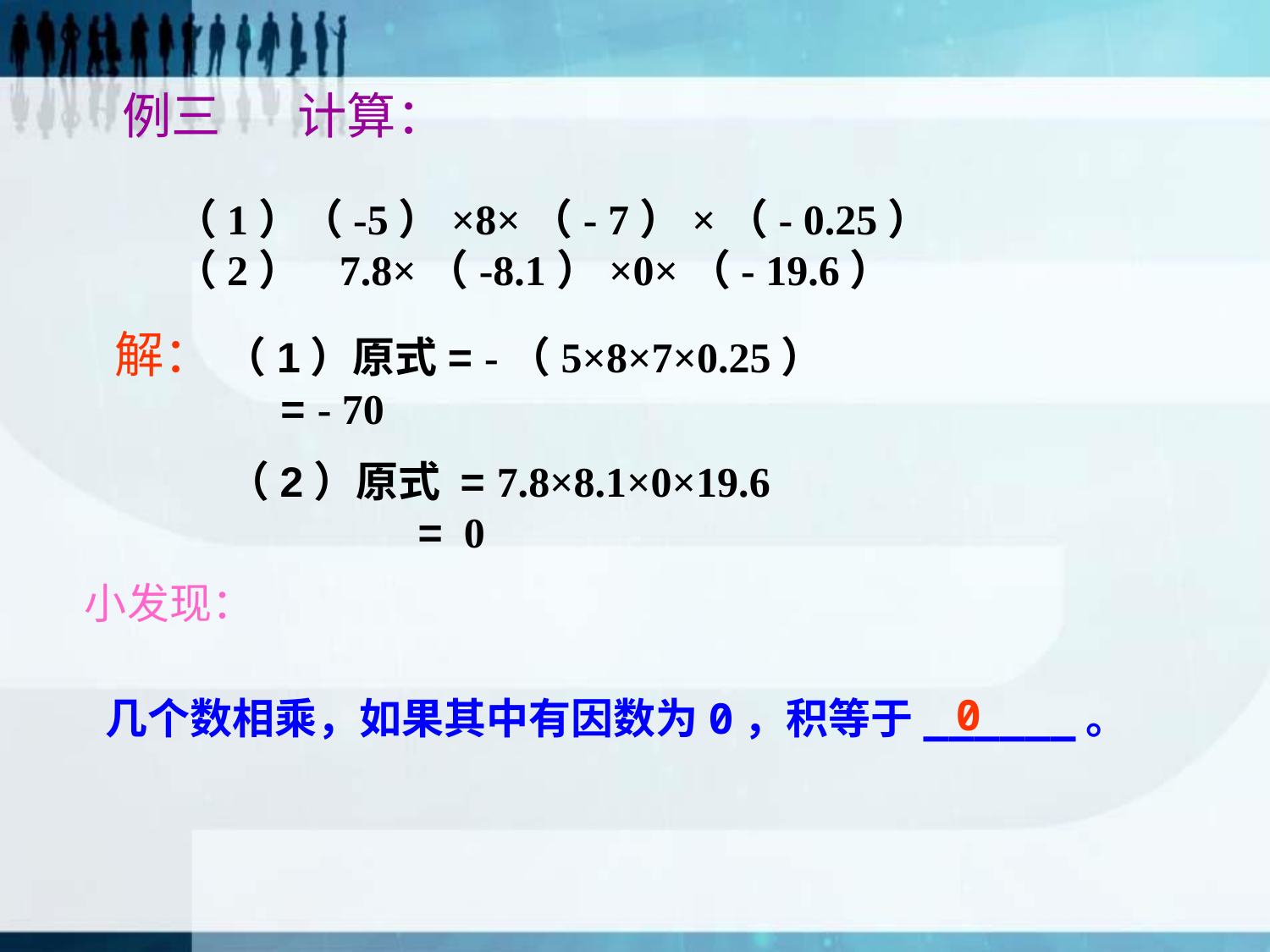

例三       计算：
（1）（-5）×8×（- 7）×（- 0.25）
（2）   7.8×（-8.1）×0×（- 19.6）
解： （1）原式= -（5×8×7×0.25）
              = - 70
（2）原式 = 7.8×8.1×0×19.6
                  =  0
小发现：
0
几个数相乘，如果其中有因数为0，积等于______。